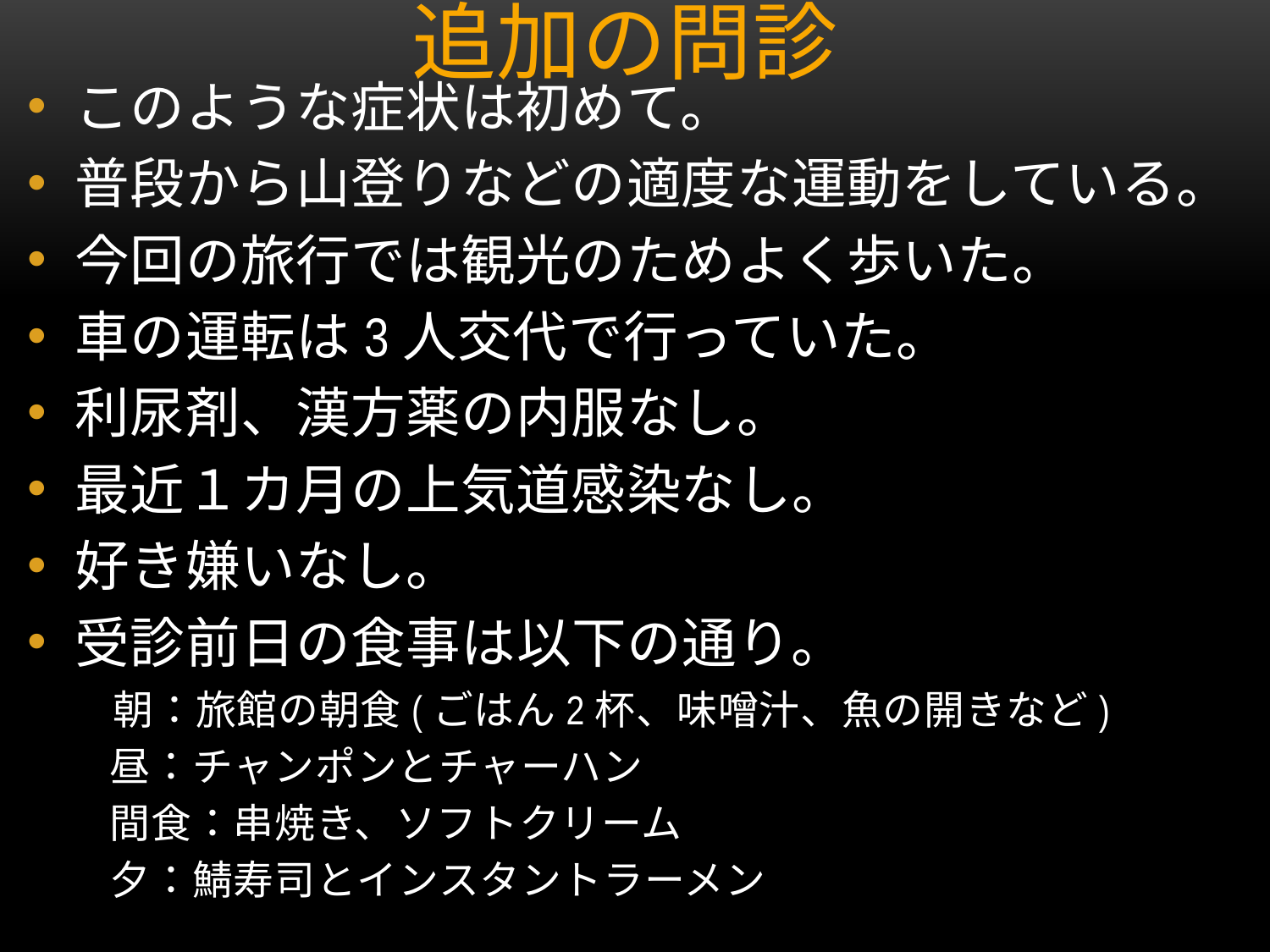

# 追加の問診
このような症状は初めて。
普段から山登りなどの適度な運動をしている。
今回の旅行では観光のためよく歩いた。
車の運転は3人交代で行っていた。
利尿剤、漢方薬の内服なし。
最近１カ月の上気道感染なし。
好き嫌いなし。
受診前日の食事は以下の通り。
　　朝：旅館の朝食(ごはん2杯、味噌汁、魚の開きなど)
　　昼：チャンポンとチャーハン
　　間食：串焼き、ソフトクリーム
　　夕：鯖寿司とインスタントラーメン